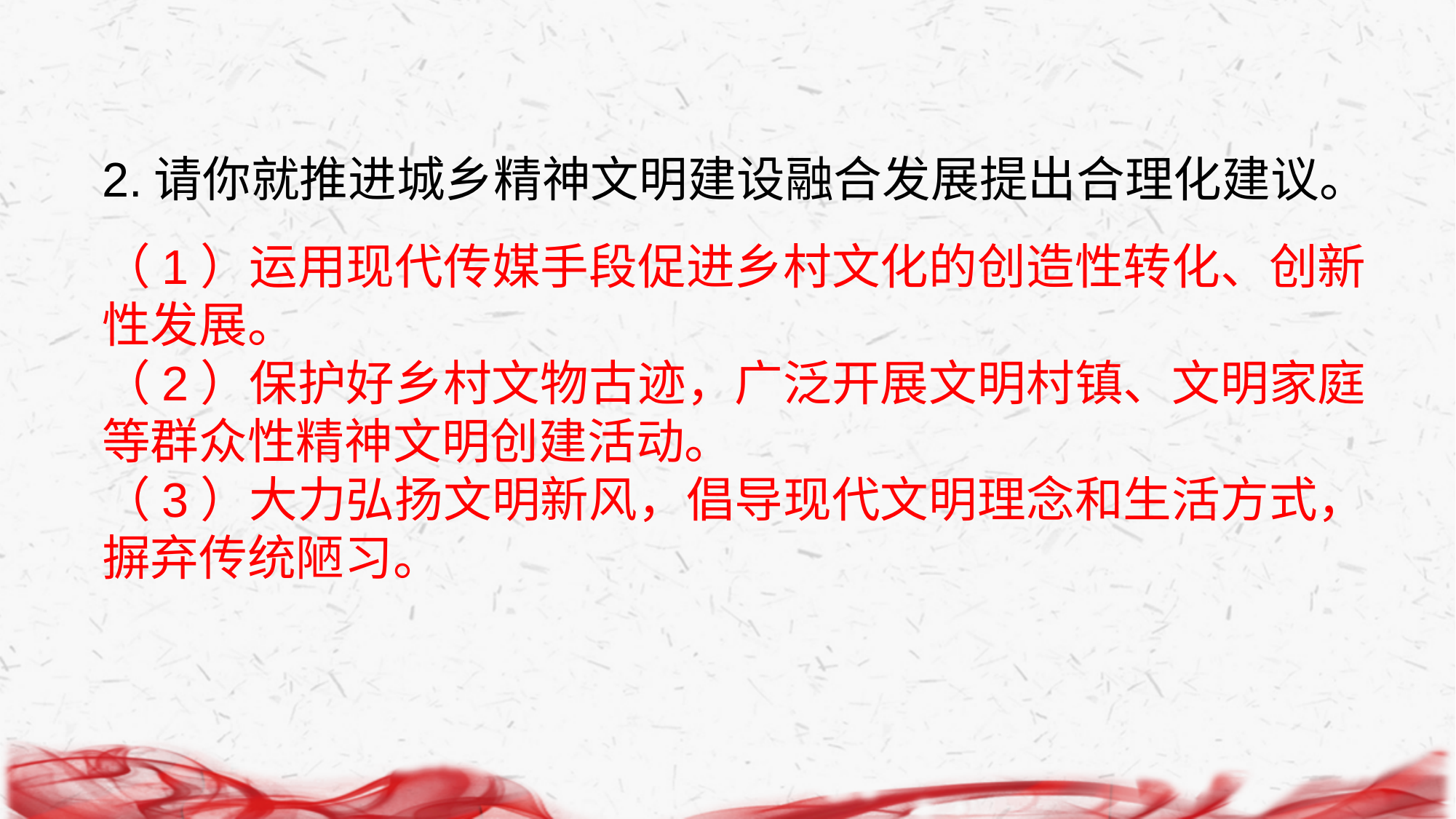

2.请你就推进城乡精神文明建设融合发展提出合理化建议。
（1）运用现代传媒手段促进乡村文化的创造性转化、创新性发展。
（2）保护好乡村文物古迹，广泛开展文明村镇、文明家庭等群众性精神文明创建活动。
（3）大力弘扬文明新风，倡导现代文明理念和生活方式，摒弃传统陋习。